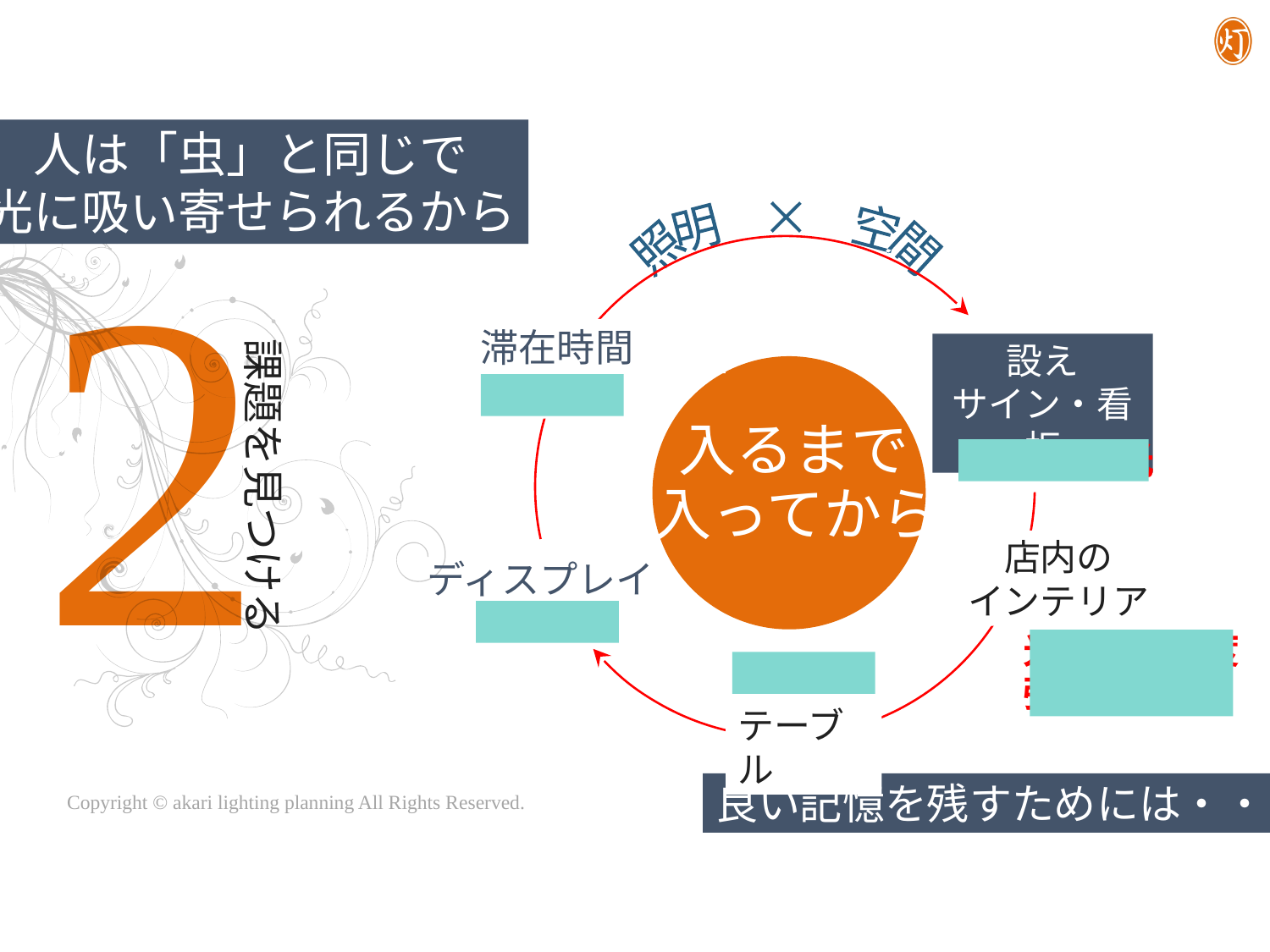

人は「虫」と同じで
光に吸い寄せられるから
照明　×　空間
2

滞在時間
設え
サイン・看板
課題を見つける

暗さ

入るまで
引き込む光

入ってから
店内の
インテリア
ディスプレイ
演出性

光の色・角度
強さ・広がり

演色性

テーブル
良い記憶を残すためには・・・
Copyright © akari lighting planning All Rights Reserved.